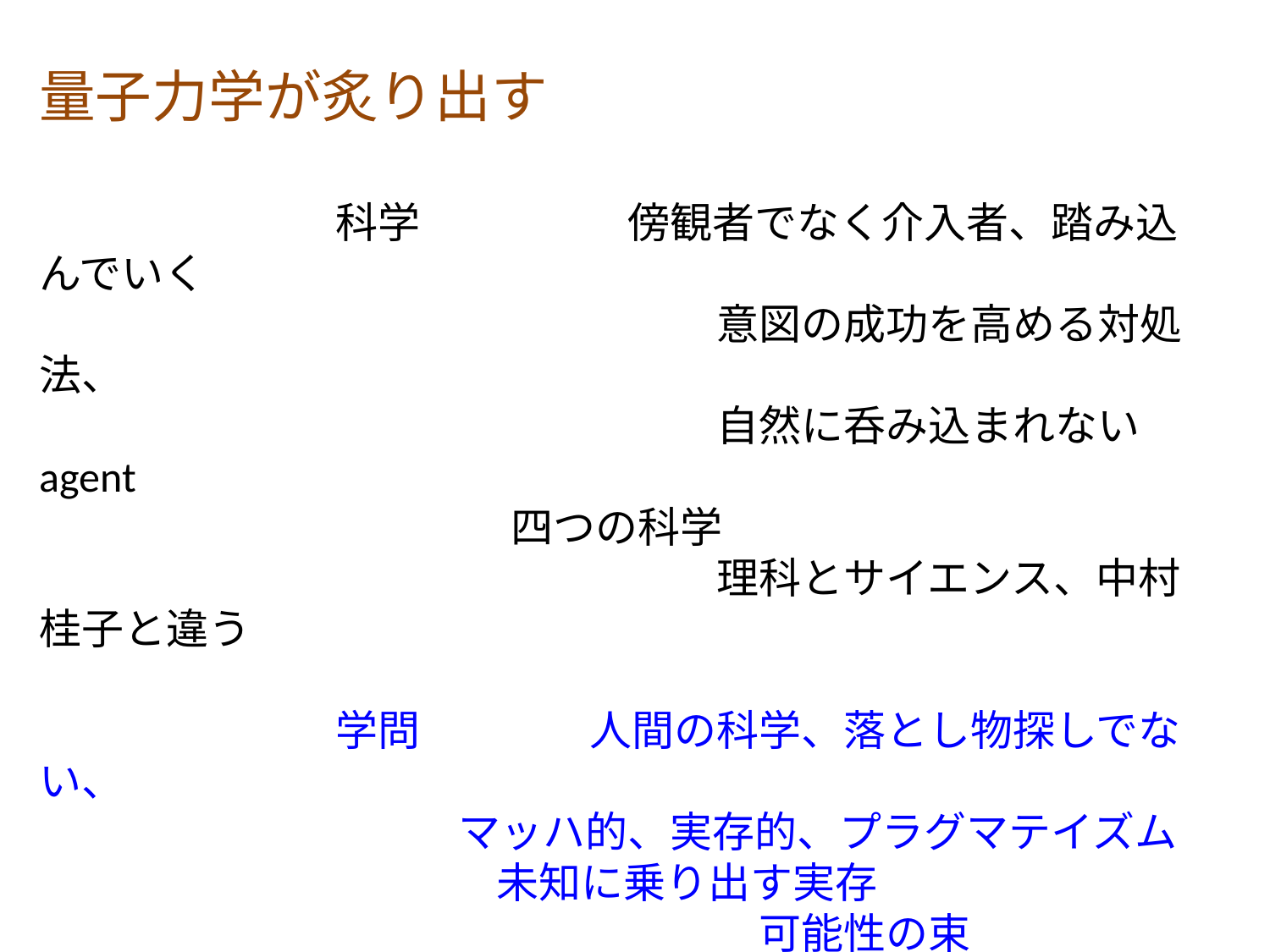

量子力学が炙り出す

　　　　　　　科学　　　　    傍観者でなく介入者、踏み込んでいく
　　　　　　　　　　　　　　　　意図の成功を高める対処法、
　　　　　　　　　　　　　　　　自然に呑み込まれないagent
                                            　四つの科学
　　　　　　　　　　　　　　　　理科とサイエンス、中村桂子と違う

　　　　　　　学問　　　　人間の科学、落とし物探しでない、
                                           マッハ的、実存的、プラグマテイズム
                                               未知に乗り出す実存
　　　　　　　　　　　　　　　　　可能性の束

　　　　　　　民主主義　アインシュタインを蹴落とせるサイエンス,
　　　　　　　　　　　　　　　　　世襲の危機、人に頼らず実証と論理、
　　　　　　　　　　　　　　　　　パトロンはいない健気に行こう